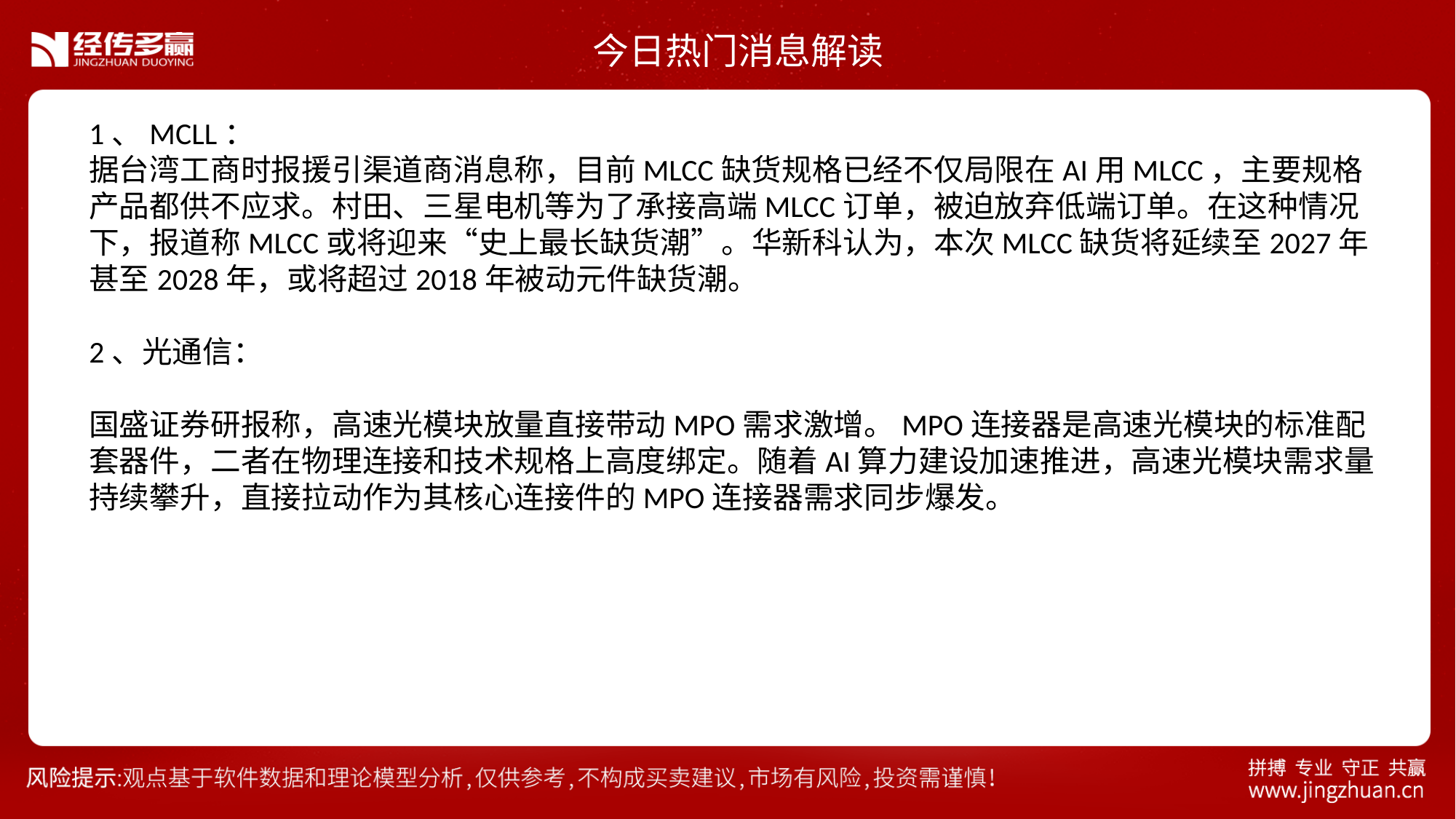

今日热门消息解读
1、MCLL：
据台湾工商时报援引渠道商消息称，目前MLCC缺货规格已经不仅局限在AI用MLCC，主要规格产品都供不应求。村田、三星电机等为了承接高端MLCC订单，被迫放弃低端订单。在这种情况下，报道称MLCC或将迎来“史上最长缺货潮”。华新科认为，本次MLCC缺货将延续至2027年甚至2028年，或将超过2018年被动元件缺货潮。

2、光通信：

国盛证券研报称，高速光模块放量直接带动MPO需求激增。MPO连接器是高速光模块的标准配套器件，二者在物理连接和技术规格上高度绑定。随着AI算力建设加速推进，高速光模块需求量持续攀升，直接拉动作为其核心连接件的MPO连接器需求同步爆发。